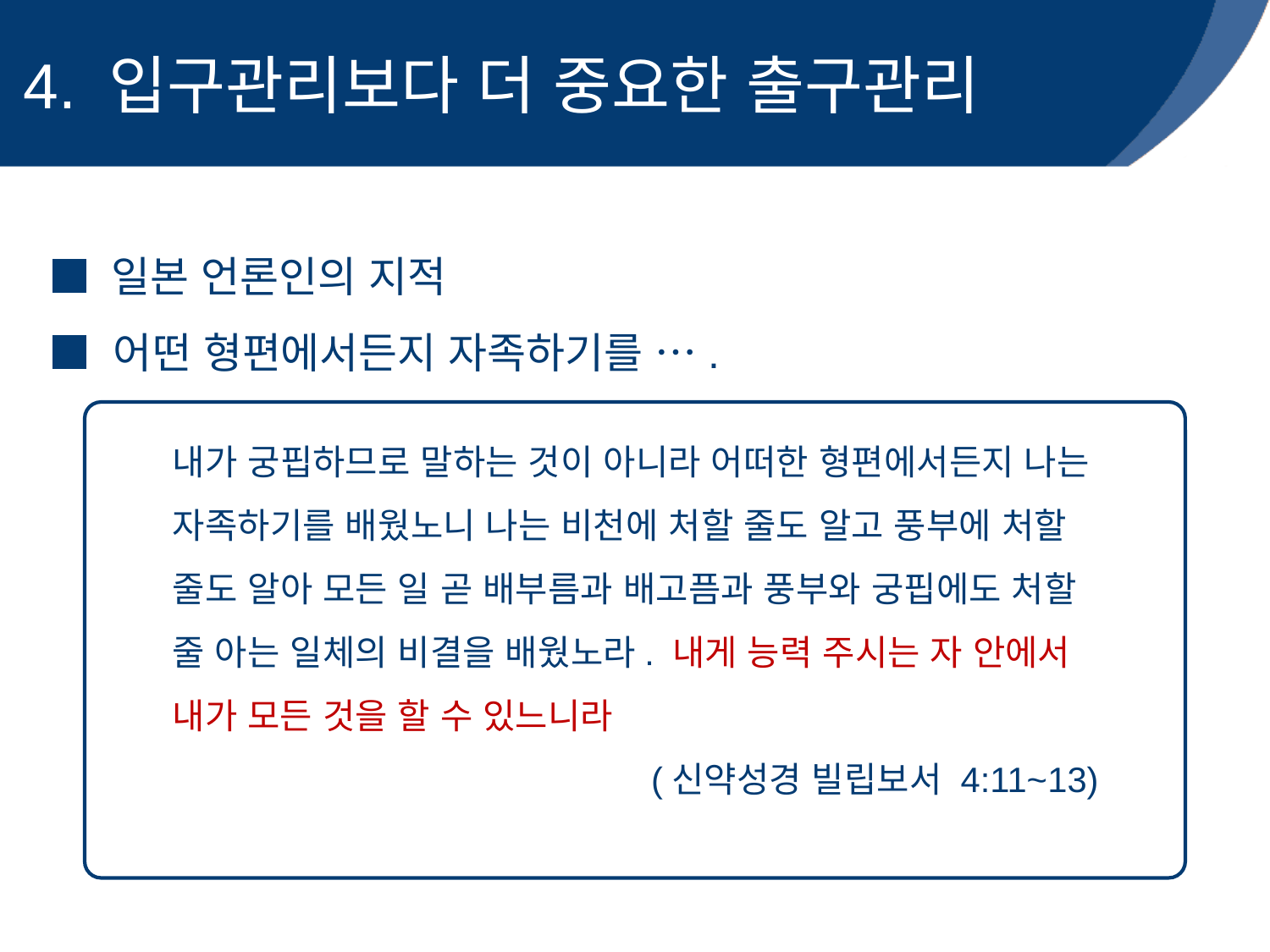

4. 입구관리보다 더 중요한 출구관리
■ 일본 언론인의 지적
■ 어떤 형편에서든지 자족하기를 ….

내가 궁핍하므로 말하는 것이 아니라 어떠한 형편에서든지 나는 자족하기를 배웠노니 나는 비천에 처할 줄도 알고 풍부에 처할 줄도 알아 모든 일 곧 배부름과 배고픔과 풍부와 궁핍에도 처할 줄 아는 일체의 비결을 배웠노라. 내게 능력 주시는 자 안에서 내가 모든 것을 할 수 있느니라
(신약성경 빌립보서 4:11~13)